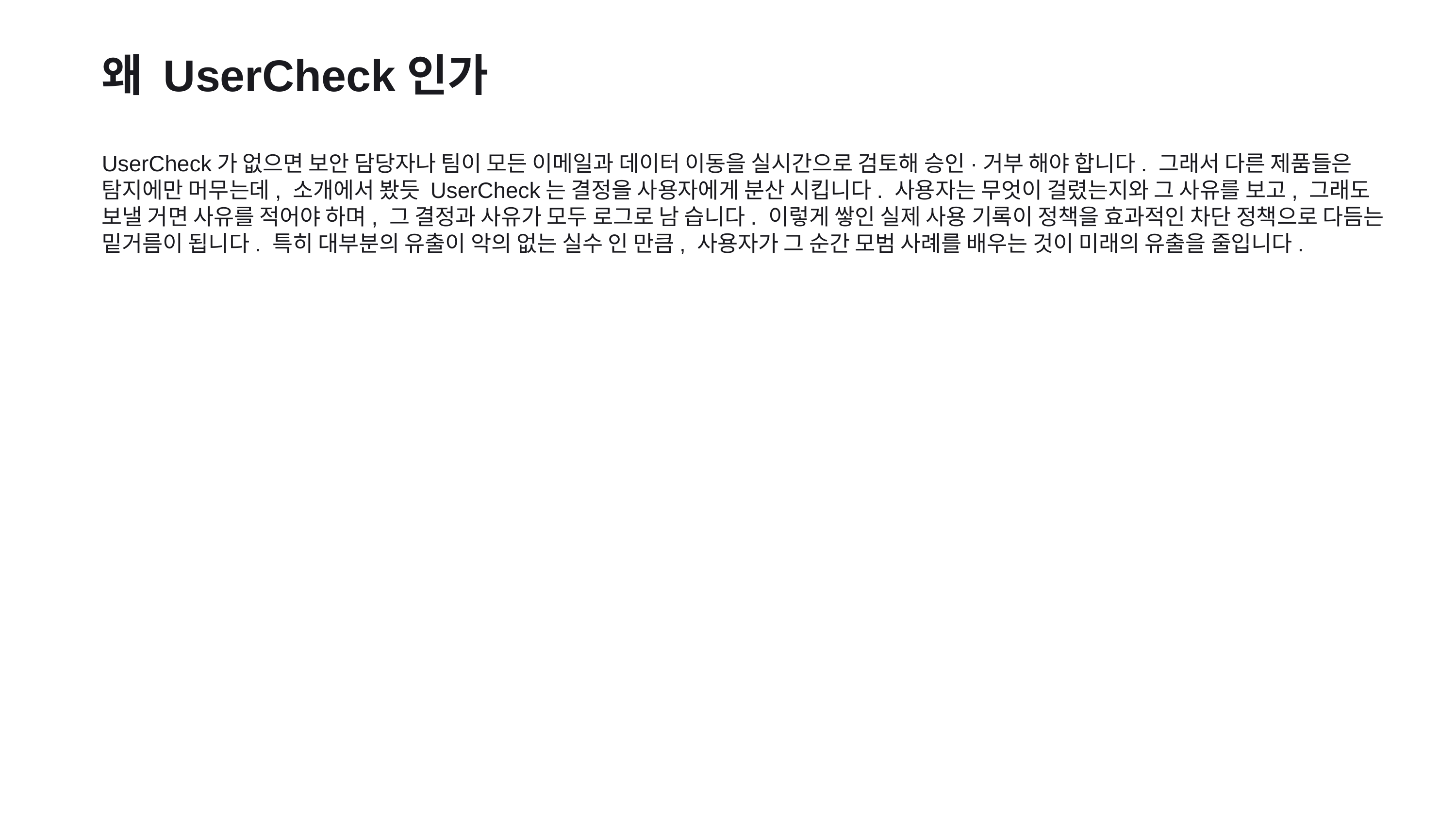

왜 UserCheck인가
UserCheck가 없으면 보안 담당자나 팀이 모든 이메일과 데이터 이동을 실시간으로 검토해 승인·거부 해야 합니다. 그래서 다른 제품들은 탐지에만 머무는데, 소개에서 봤듯 UserCheck는 결정을 사용자에게 분산 시킵니다. 사용자는 무엇이 걸렸는지와 그 사유를 보고, 그래도 보낼 거면 사유를 적어야 하며, 그 결정과 사유가 모두 로그로 남 습니다. 이렇게 쌓인 실제 사용 기록이 정책을 효과적인 차단 정책으로 다듬는 밑거름이 됩니다. 특히 대부분의 유출이 악의 없는 실수 인 만큼, 사용자가 그 순간 모범 사례를 배우는 것이 미래의 유출을 줄입니다.